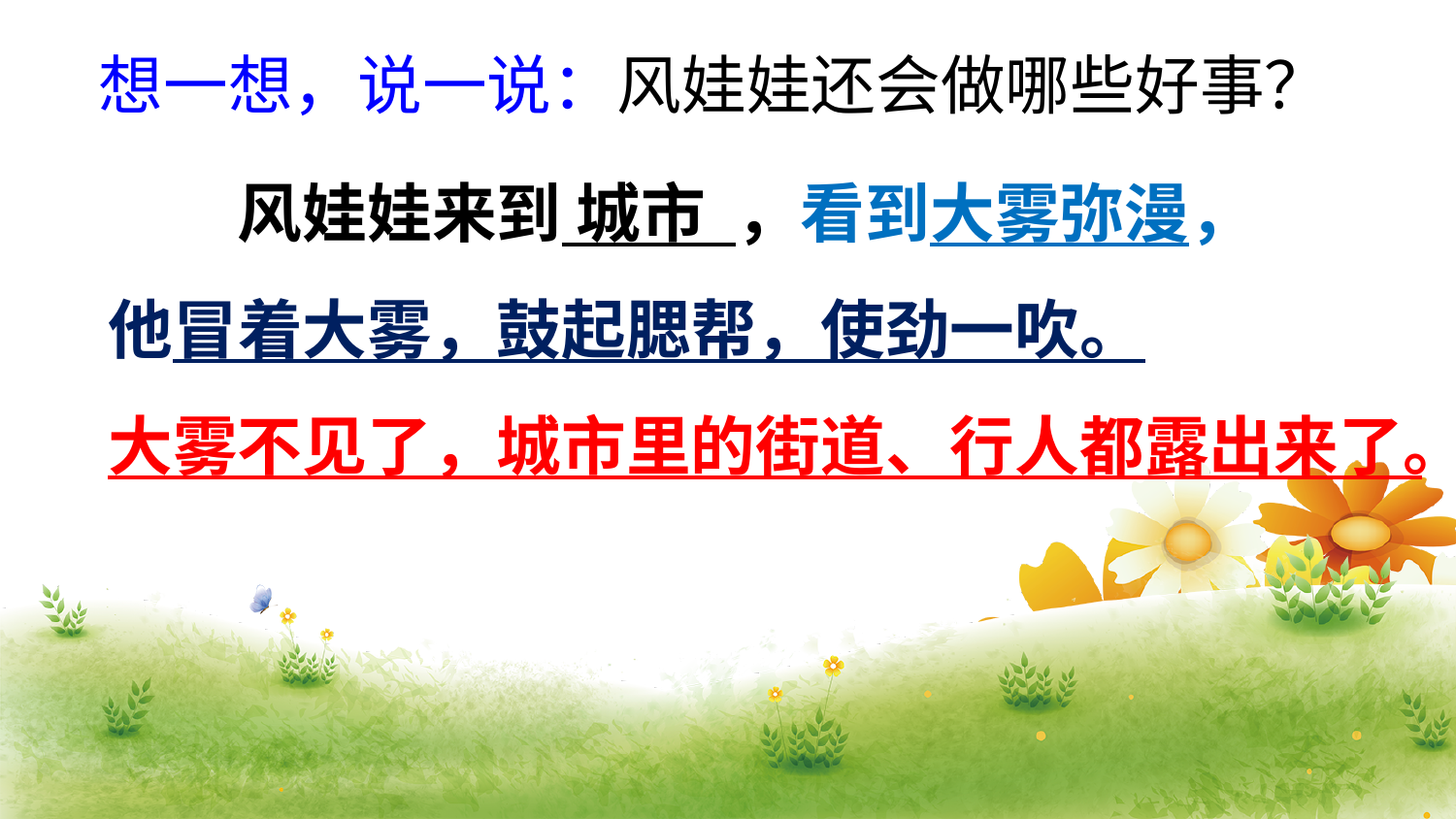

想一想，说一说：风娃娃还会做哪些好事？
　　风娃娃来到 城市  ，看到大雾弥漫，
他冒着大雾，鼓起腮帮，使劲一吹。
大雾不见了，城市里的街道、行人都露出来了。